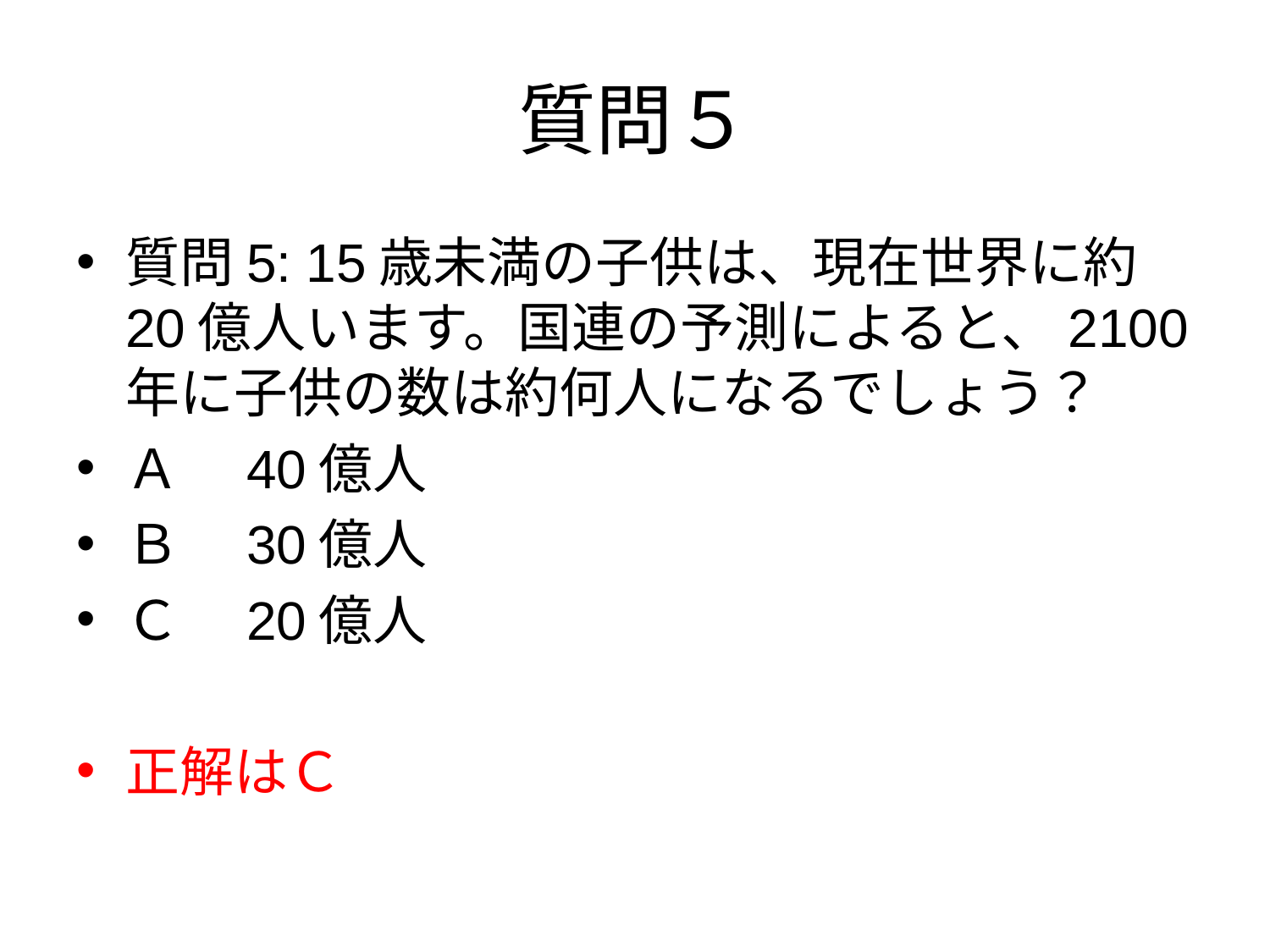

# 質問５
質問5: 15歳未満の子供は、現在世界に約20億人います。国連の予測によると、2100年に子供の数は約何人になるでしょう？
Ａ　40億人
Ｂ　30億人
Ｃ　20億人

正解はＣ